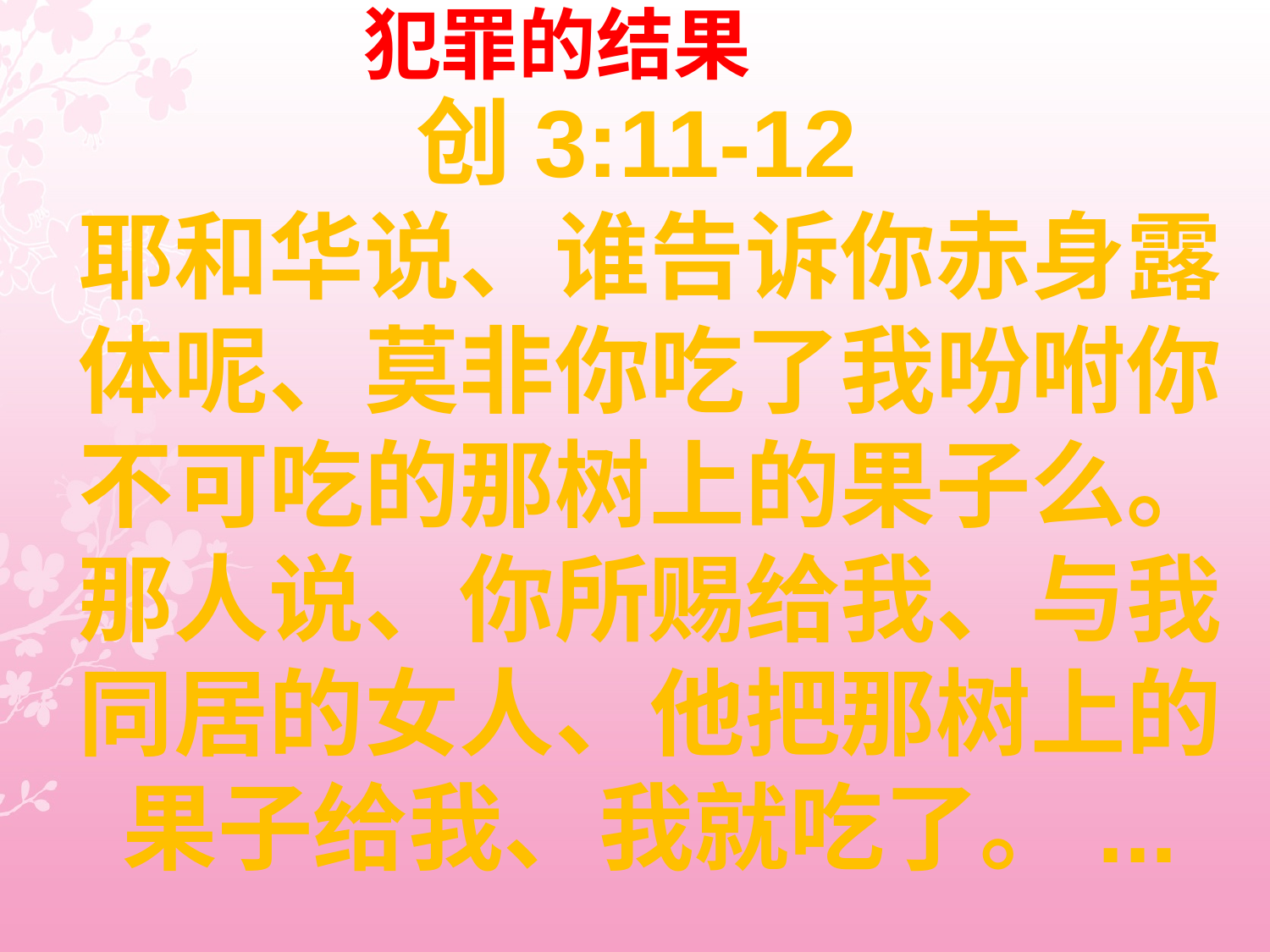

犯罪的结果
创3:11-12
耶和华说、谁告诉你赤身露体呢、莫非你吃了我吩咐你不可吃的那树上的果子么。那人说、你所赐给我、与我同居的女人、他把那树上的果子给我、我就吃了。...